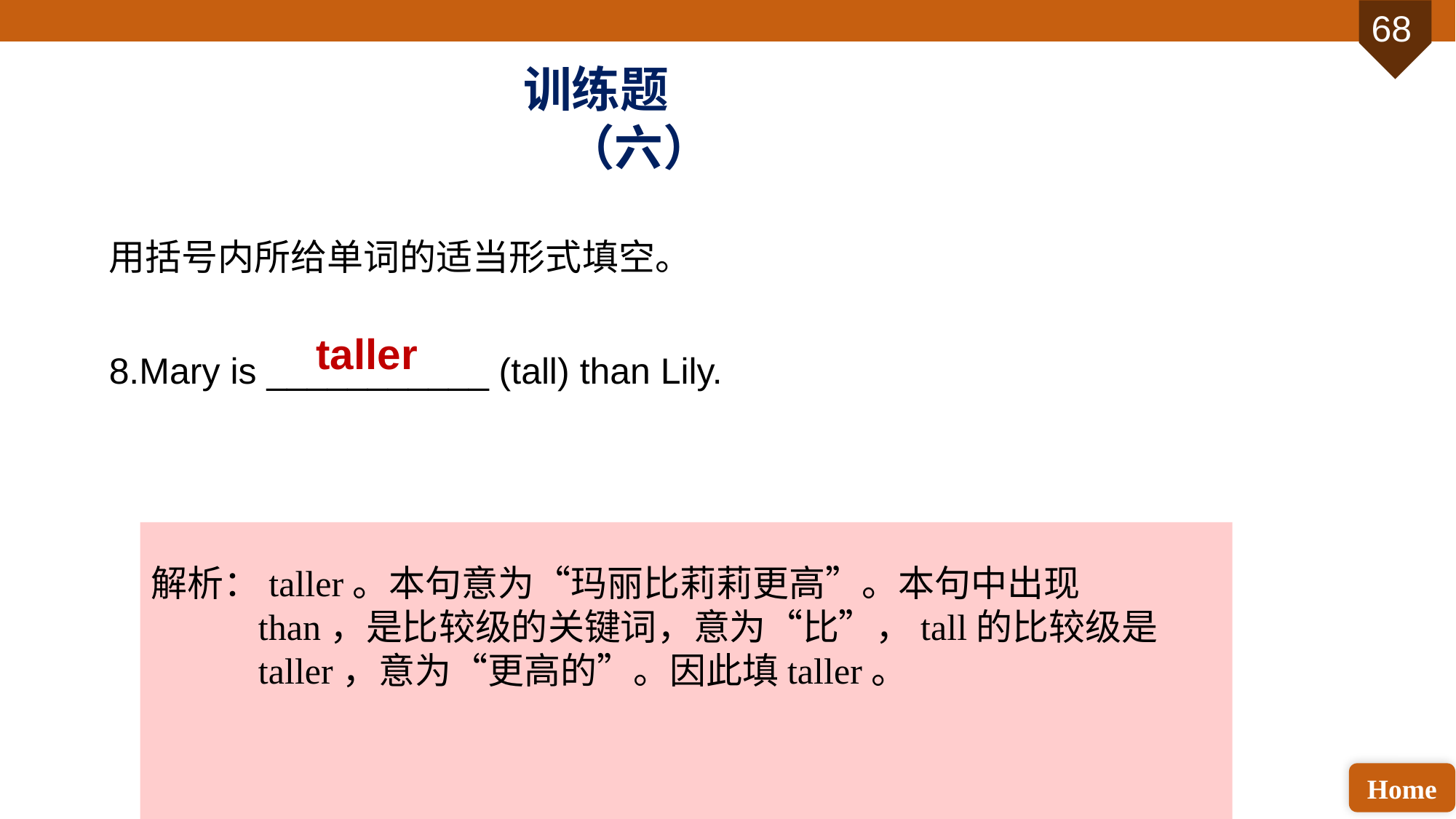

训练题（六）
用括号内所给单词的适当形式填空。

8.Mary is ___________ (tall) than Lily.
taller

解析：taller。本句意为“玛丽比莉莉更高”。本句中出现than，是比较级的关键词，意为“比”，tall的比较级是taller，意为“更高的”。因此填taller。